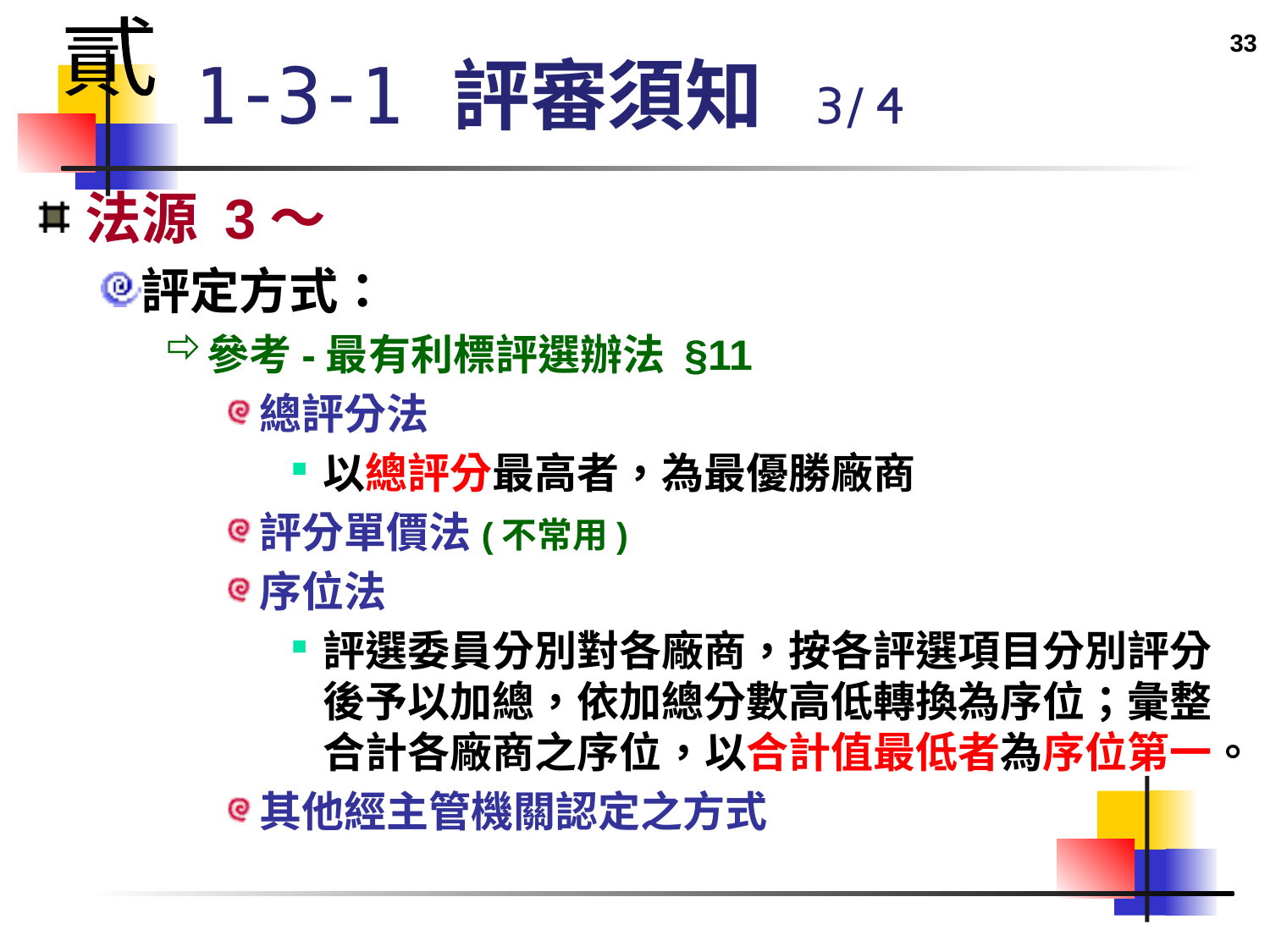

33
貳
# 1-3-1 評審須知  3/4
法源 3～
評定方式：
參考-最有利標評選辦法 §11
總評分法
以總評分最高者，為最優勝廠商
評分單價法(不常用)
序位法
評選委員分別對各廠商，按各評選項目分別評分後予以加總，依加總分數高低轉換為序位；彙整合計各廠商之序位，以合計值最低者為序位第一。
其他經主管機關認定之方式